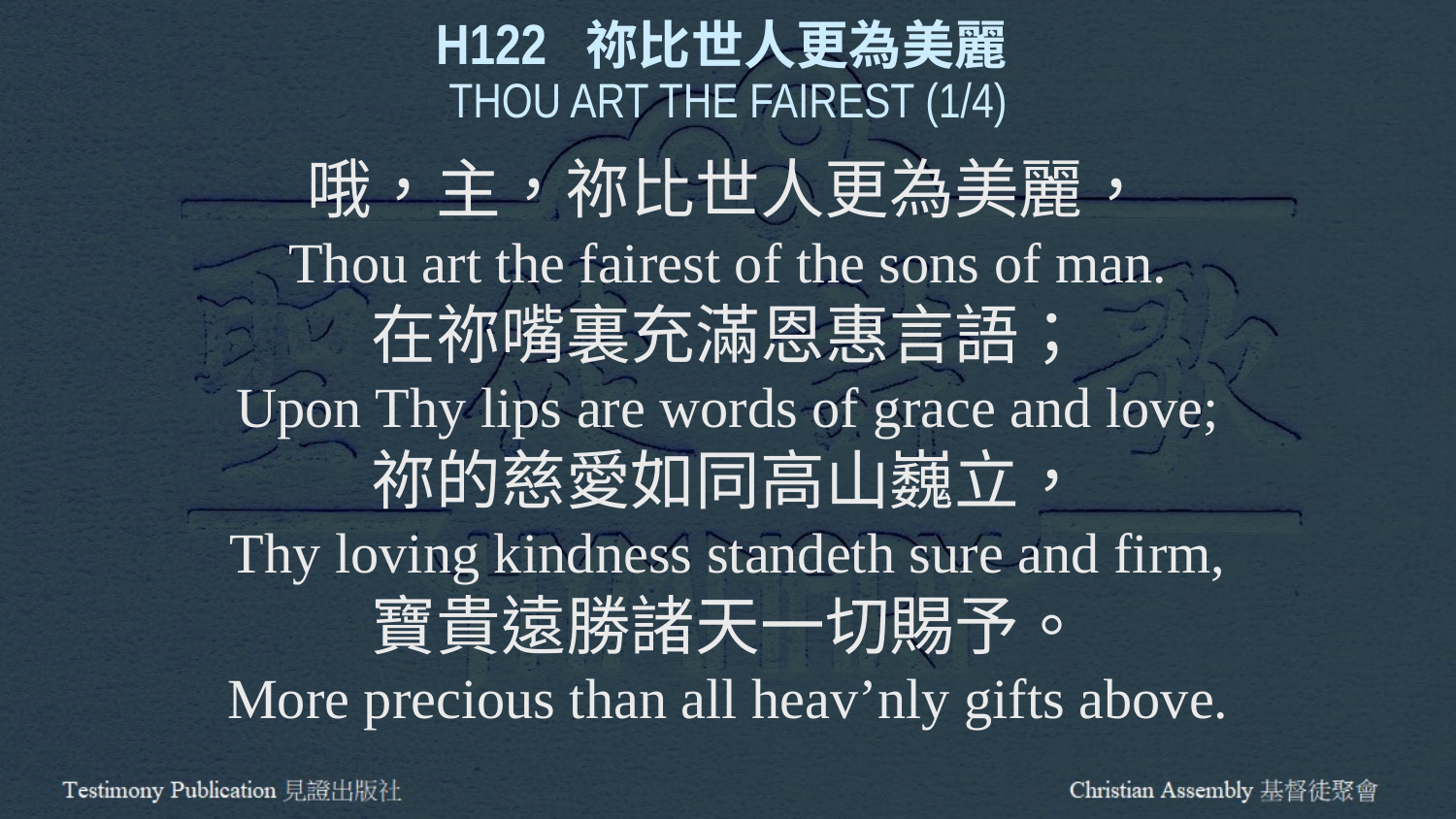

H122  祢比世人更為美麗
THOU ART THE FAIREST (1/4)
哦，主，祢比世人更為美麗，
Thou art the fairest of the sons of man.
在祢嘴裏充滿恩惠言語；
Upon Thy lips are words of grace and love;
祢的慈愛如同高山巍立，
Thy loving kindness standeth sure and firm,
寶貴遠勝諸天一切賜予。
More precious than all heav’nly gifts above.